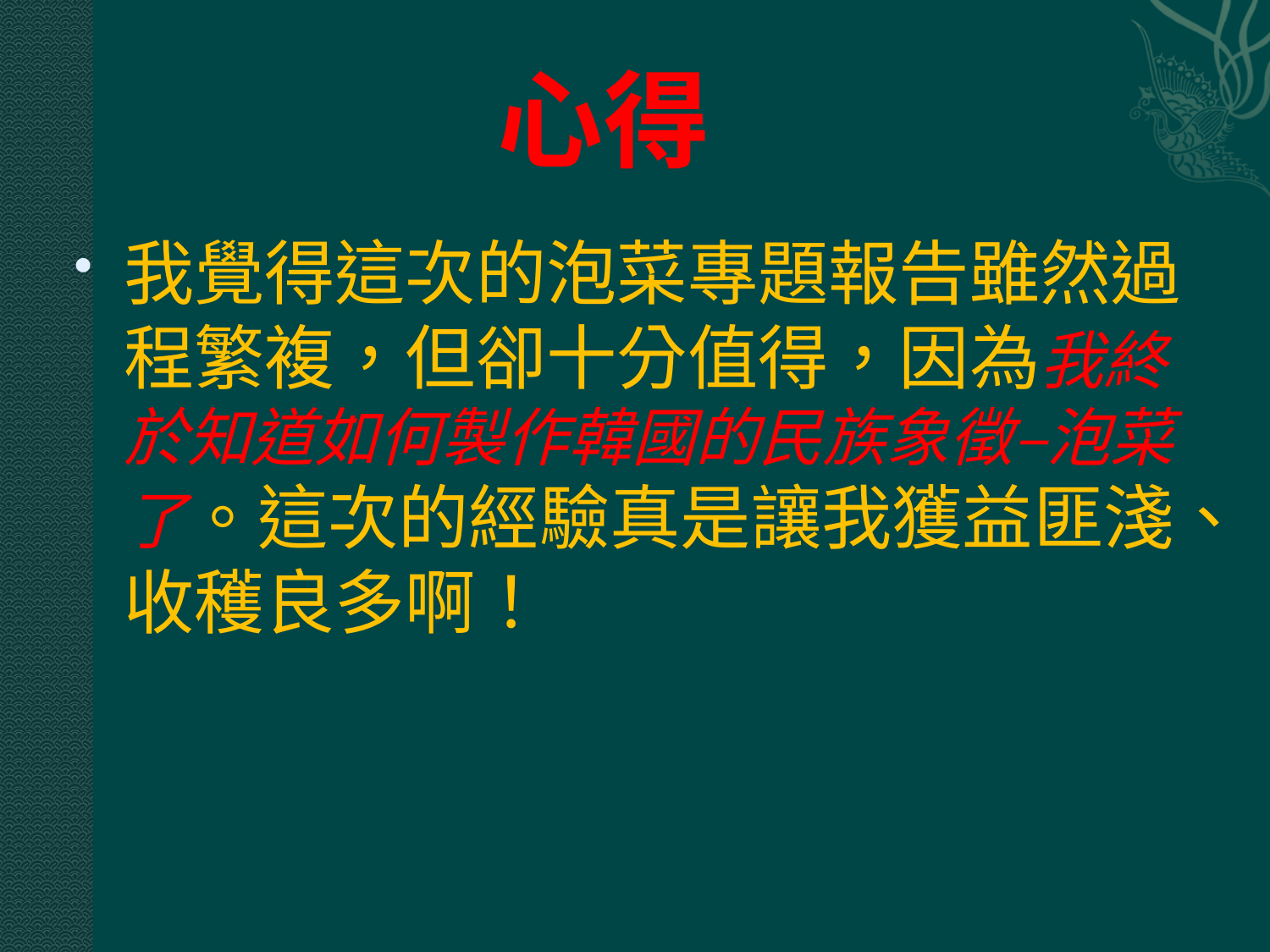

# 心得
我覺得這次的泡菜專題報告雖然過程繁複，但卻十分值得，因為我終於知道如何製作韓國的民族象徵–泡菜了。這次的經驗真是讓我獲益匪淺、收穫良多啊！